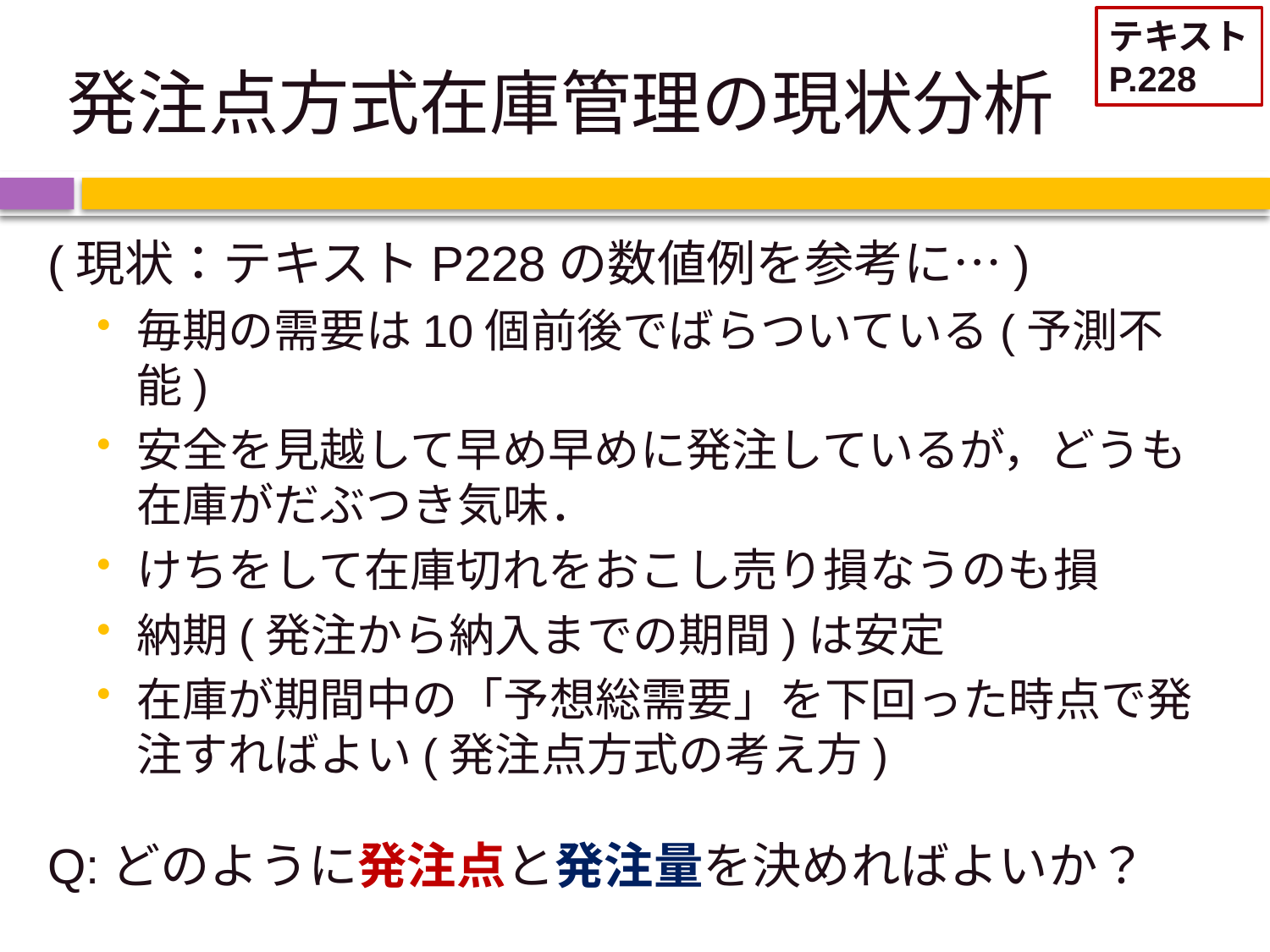

テキスト
P.228
# 発注点方式在庫管理の現状分析
(現状：テキストP228の数値例を参考に…)
毎期の需要は10個前後でばらついている(予測不能)
安全を見越して早め早めに発注しているが，どうも在庫がだぶつき気味．
けちをして在庫切れをおこし売り損なうのも損
納期(発注から納入までの期間)は安定
在庫が期間中の「予想総需要」を下回った時点で発注すればよい(発注点方式の考え方)

Q:どのように発注点と発注量を決めればよいか？